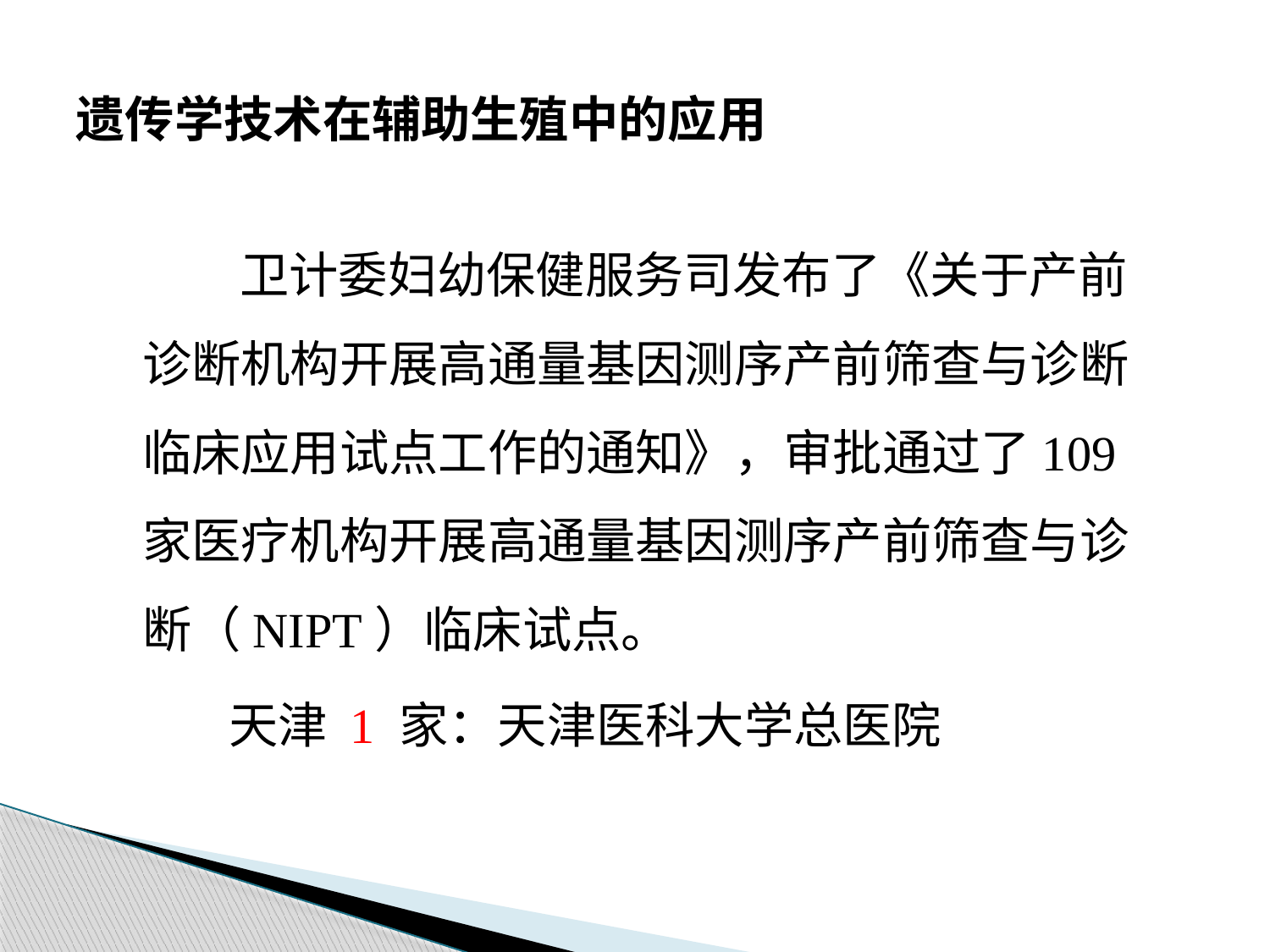

遗传学技术在辅助生殖中的应用
           卫计委妇幼保健服务司发布了《关于产前诊断机构开展高通量基因测序产前筛查与诊断临床应用试点工作的通知》，审批通过了109家医疗机构开展高通量基因测序产前筛查与诊断（NIPT）临床试点。
          天津 1 家：天津医科大学总医院